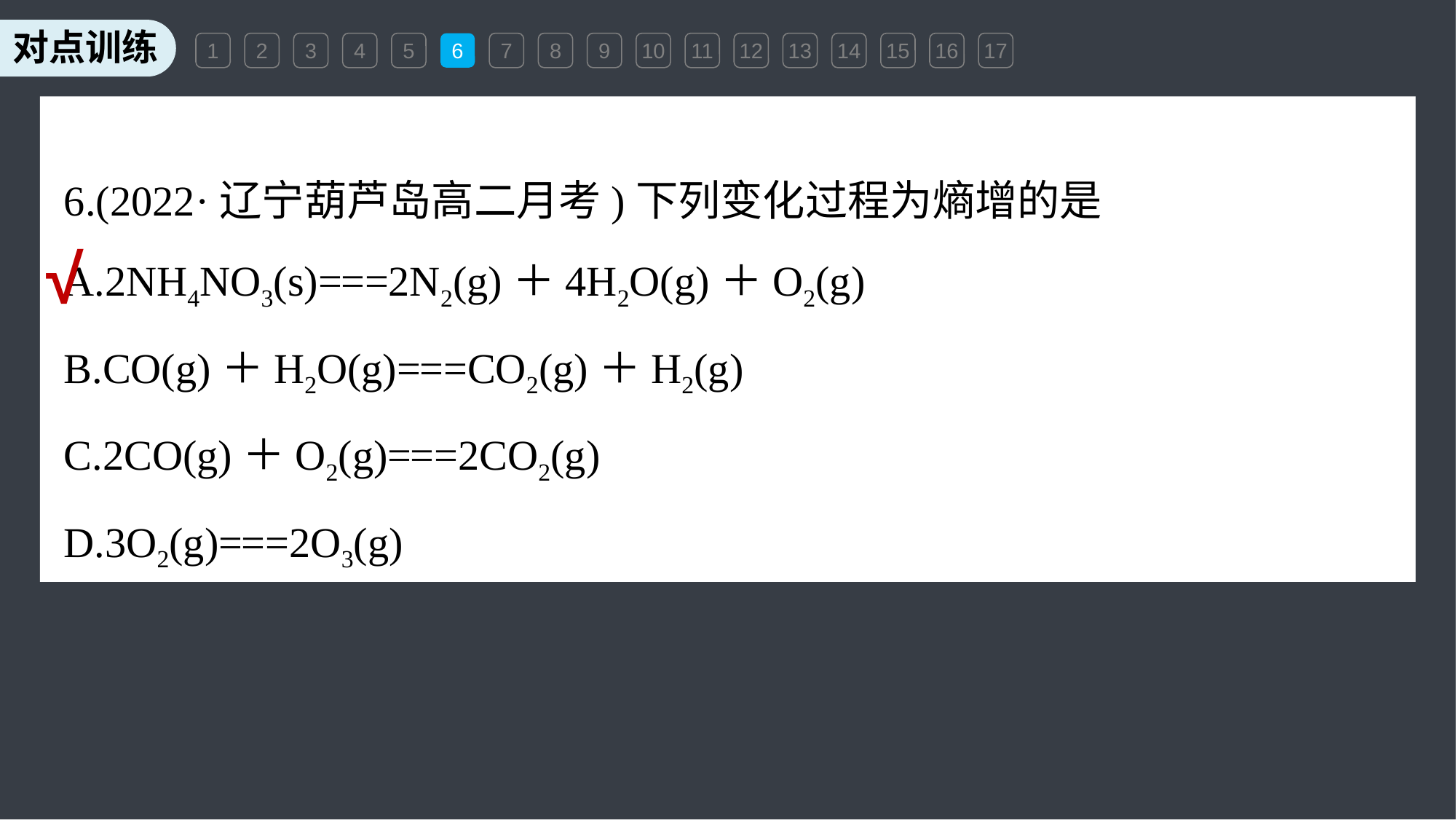

1
2
3
4
5
6
7
8
9
10
11
12
13
14
15
16
17
6.(2022·辽宁葫芦岛高二月考)下列变化过程为熵增的是
A.2NH4NO3(s)===2N2(g)＋4H2O(g)＋O2(g)
B.CO(g)＋H2O(g)===CO2(g)＋H2(g)
C.2CO(g)＋O2(g)===2CO2(g)
D.3O2(g)===2O3(g)
√